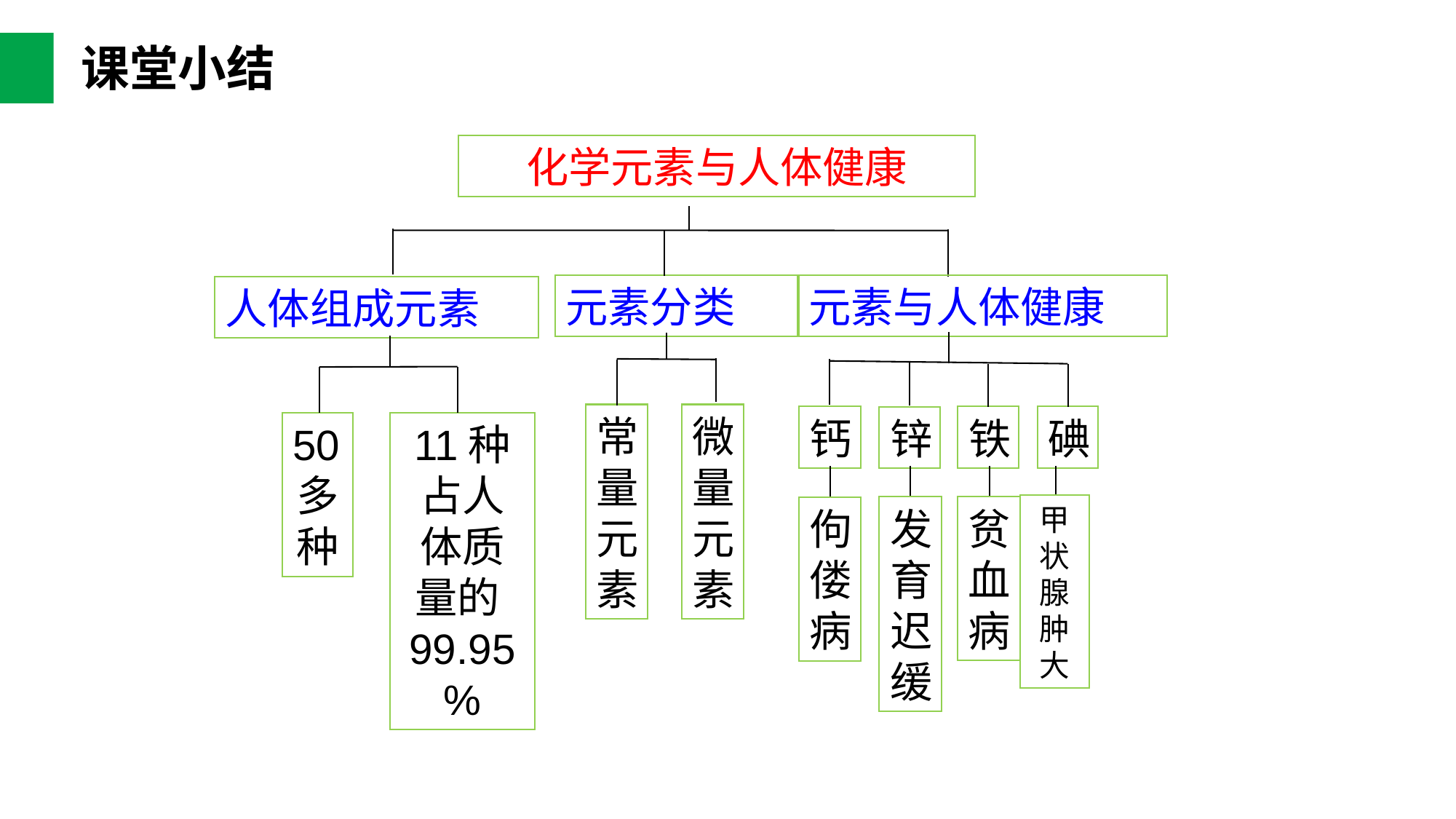

课堂小结
化学元素与人体健康
人体组成元素
元素分类
元素与人体健康
锌
钙
铁
碘
微量元素
常量元素
50多种
11种占人体质量的99.95%
发育迟缓
贫血病
甲状腺肿大
佝偻病